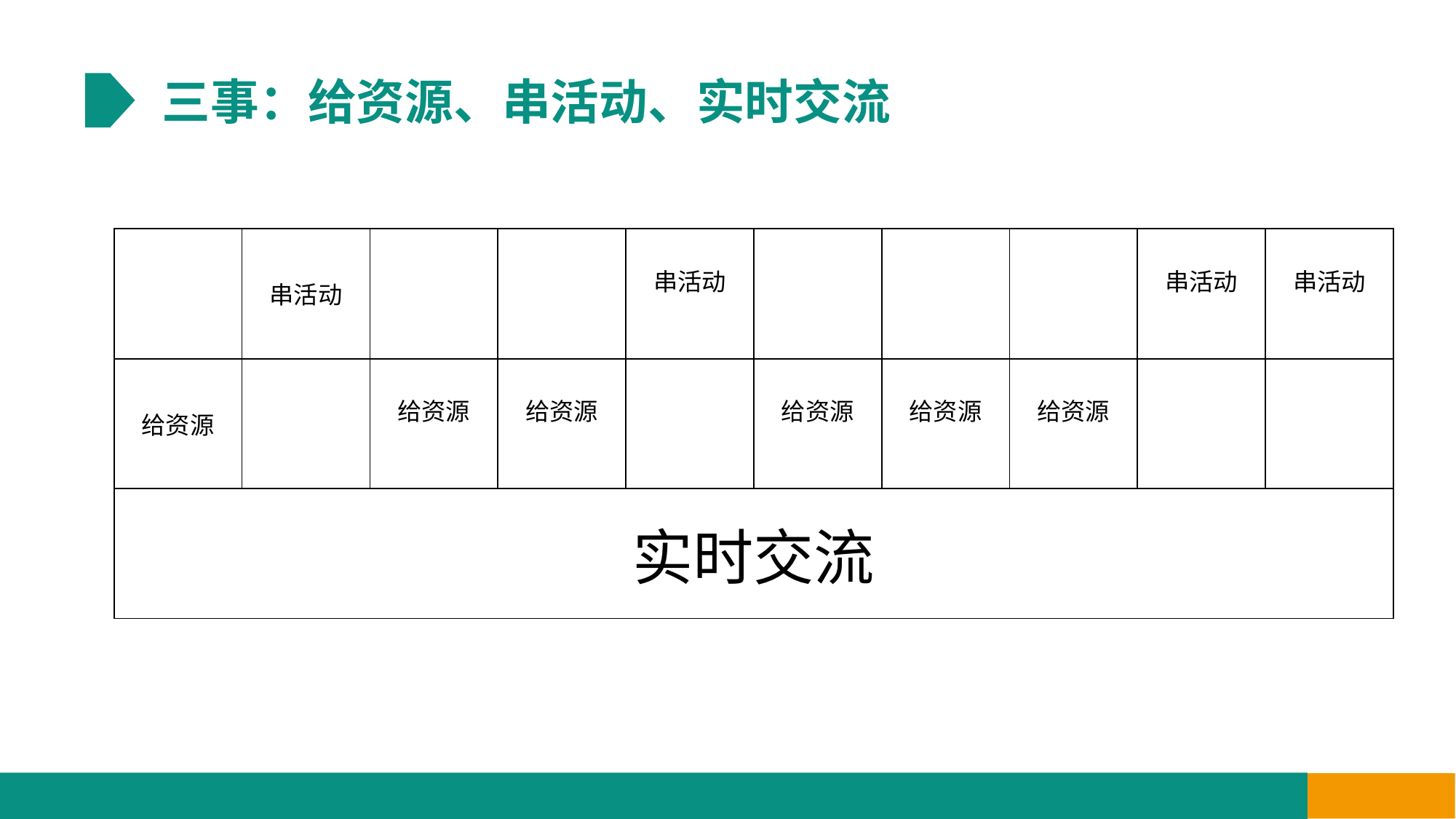

三事：给资源、串活动、实时交流
|  | 串活动 |  |  | 串活动 |  |  |  | 串活动 | 串活动 |
| --- | --- | --- | --- | --- | --- | --- | --- | --- | --- |
| 给资源 |  | 给资源 | 给资源 |  | 给资源 | 给资源 | 给资源 |  |  |
| 实时交流 |  |  |  |  |  |  |  |  |  |